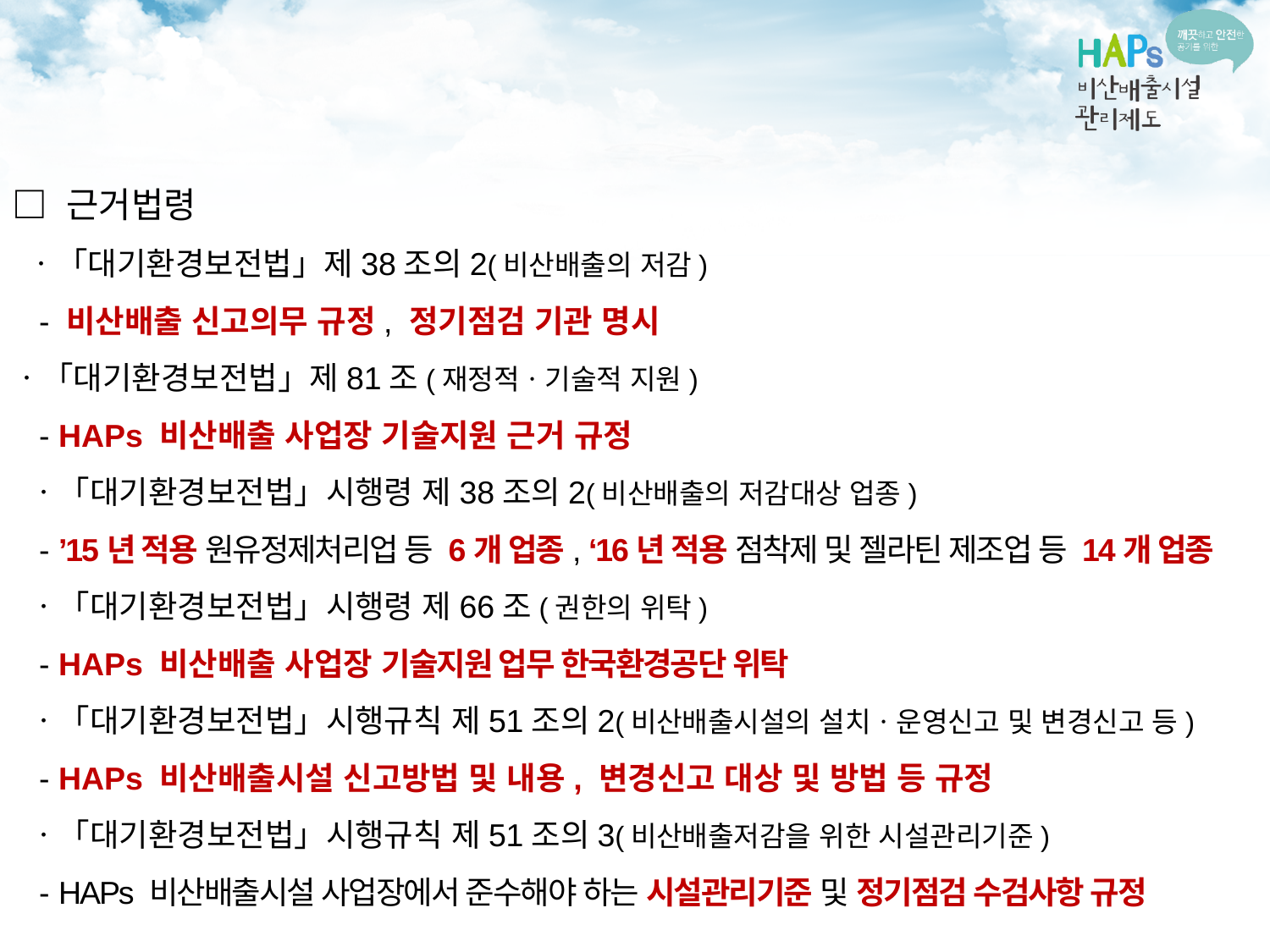

□ 근거법령
 ㆍ「대기환경보전법」제38조의2(비산배출의 저감)
   - 비산배출 신고의무 규정, 정기점검 기관 명시
ㆍ「대기환경보전법」제81조(재정적ㆍ기술적 지원)
   - HAPs 비산배출 사업장 기술지원 근거 규정
 ㆍ「대기환경보전법」시행령 제38조의2(비산배출의 저감대상 업종)
   - ’15년 적용 원유정제처리업 등 6개 업종, ‘16년 적용 점착제 및 젤라틴 제조업 등 14개 업종
 ㆍ「대기환경보전법」시행령 제66조(권한의 위탁)
   - HAPs 비산배출 사업장 기술지원 업무 한국환경공단 위탁
 ㆍ「대기환경보전법」시행규칙 제51조의2(비산배출시설의 설치ㆍ운영신고 및 변경신고 등)
   - HAPs 비산배출시설 신고방법 및 내용, 변경신고 대상 및 방법 등 규정
 ㆍ「대기환경보전법」시행규칙 제51조의3(비산배출저감을 위한 시설관리기준)
   - HAPs 비산배출시설 사업장에서 준수해야 하는 시설관리기준 및 정기점검 수검사항 규정